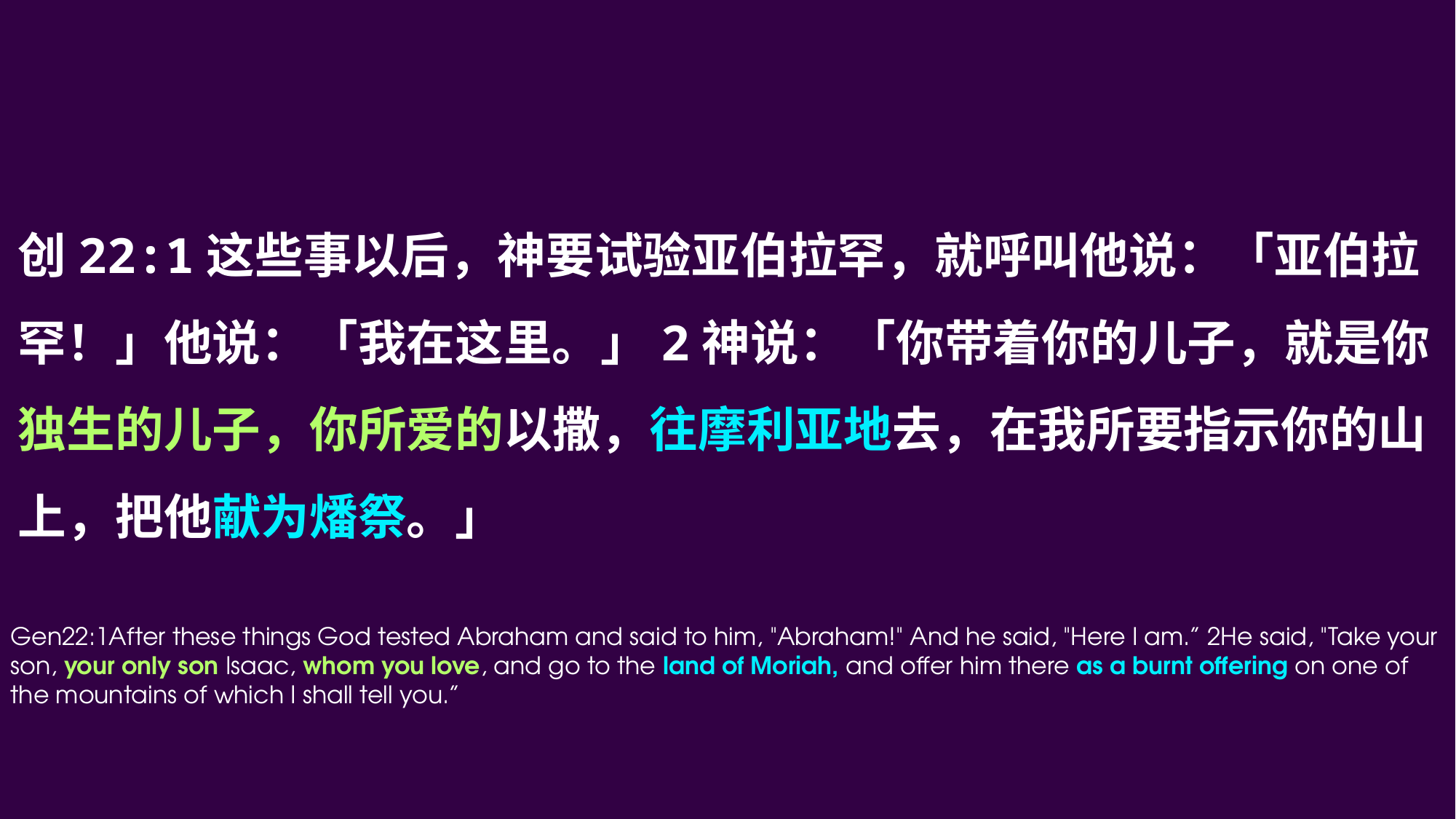

创22:1这些事以后，神要试验亚伯拉罕，就呼叫他说：「亚伯拉罕！」他说：「我在这里。」2神说：「你带着你的儿子，就是你独生的儿子，你所爱的以撒，往摩利亚地去，在我所要指示你的山上，把他献为燔祭。」
Gen22:1After these things God tested Abraham and said to him, "Abraham!" And he said, "Here I am.” 2He said, "Take your son, your only son Isaac, whom you love, and go to the land of Moriah, and offer him there as a burnt offering on one of the mountains of which I shall tell you.”